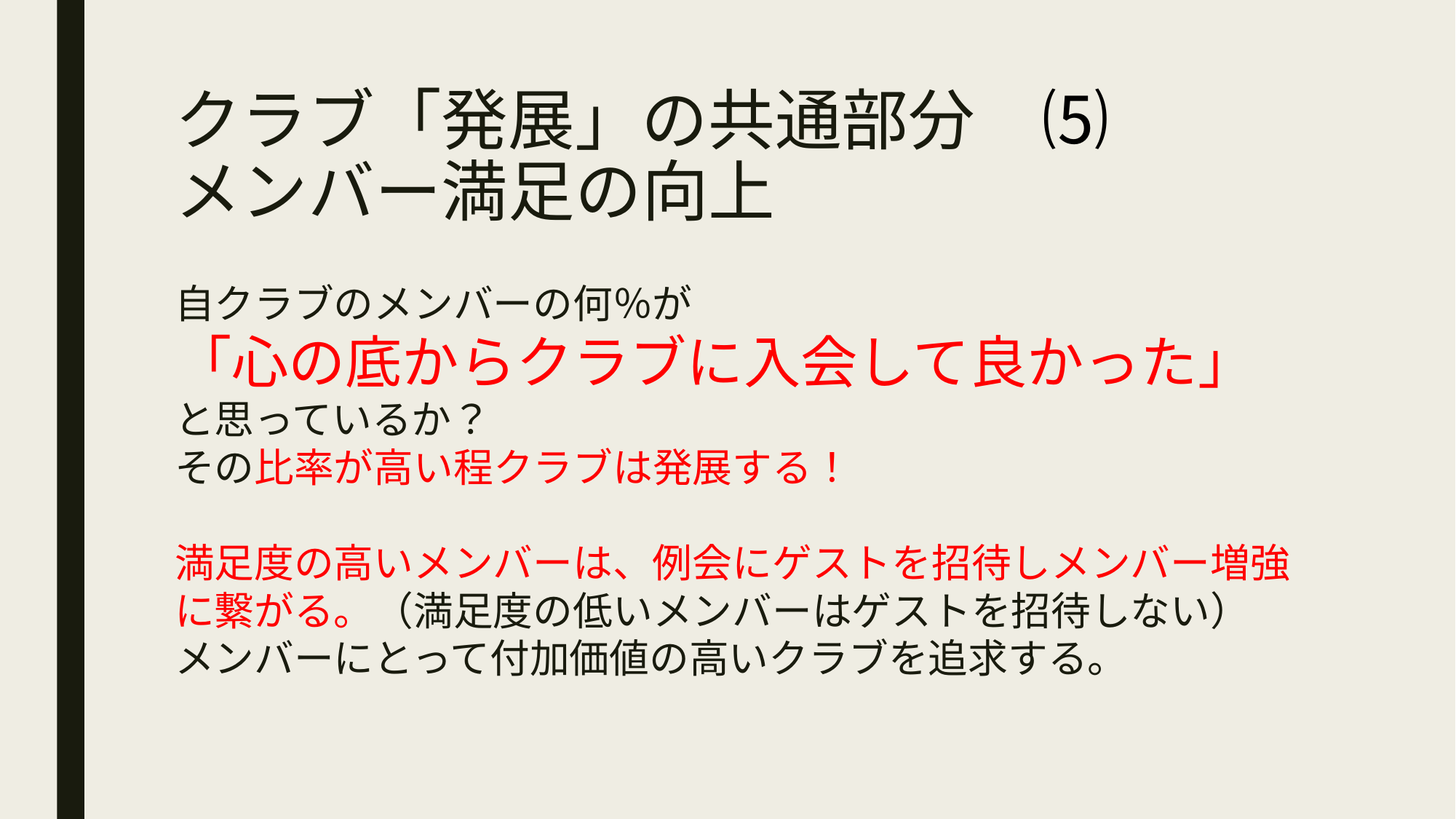

# クラブ「発展」の共通部分　⑸ メンバー満足の向上
自クラブのメンバーの何％が
「心の底からクラブに入会して良かった」
と思っているか？
その比率が高い程クラブは発展する！

満足度の高いメンバーは、例会にゲストを招待しメンバー増強に繋がる。（満足度の低いメンバーはゲストを招待しない）
メンバーにとって付加価値の高いクラブを追求する。